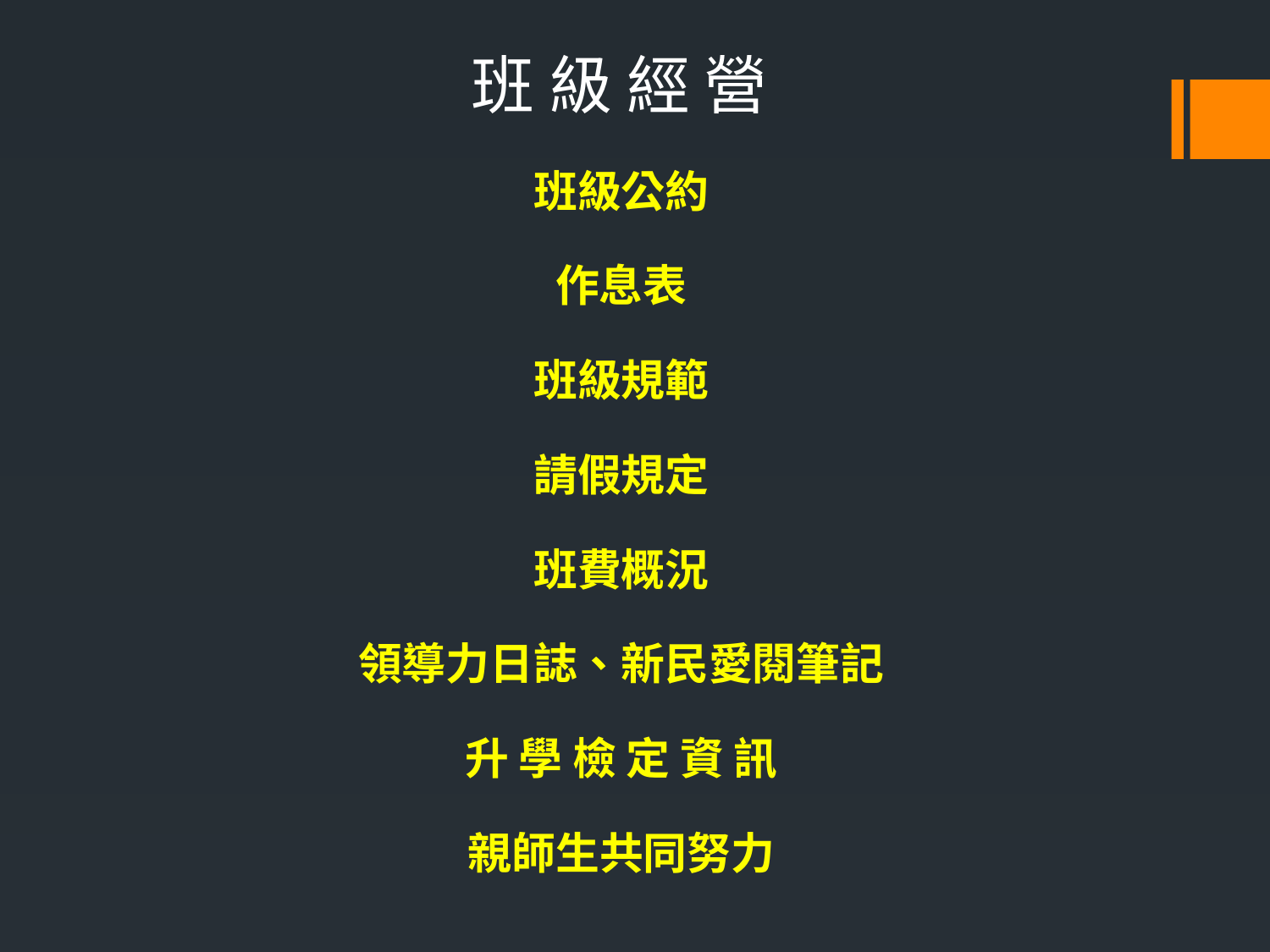

班 級 經 營
# 班級公約 作息表 班級規範 請假規定 班費概況 領導力日誌、新民愛閱筆記 升 學 檢 定 資 訊 親師生共同努力